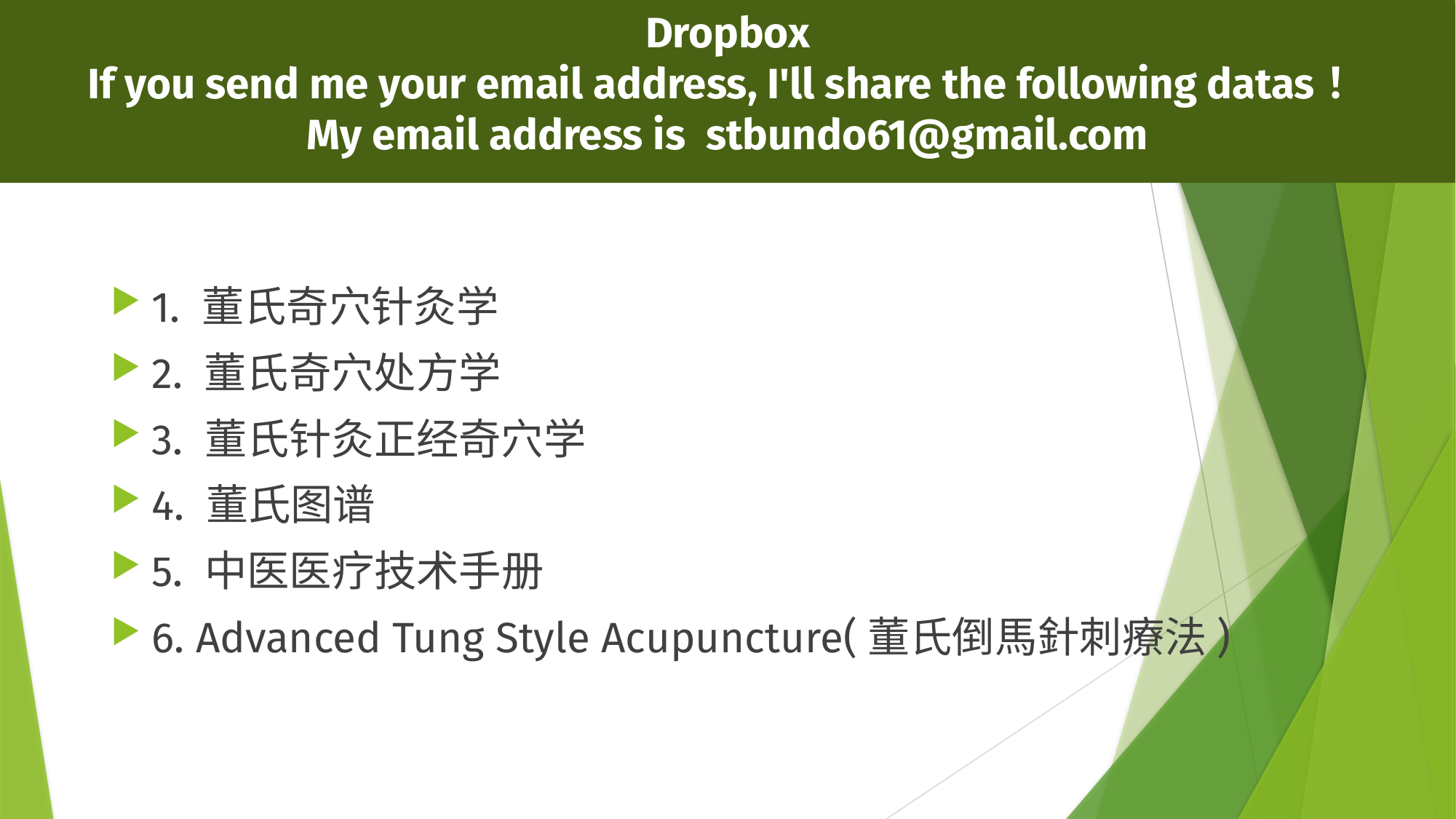

# Dropbox If you send me your email address, I'll share the following datas！ My email address is  stbundo61@gmail.com
1. 董氏奇穴针灸学
2. 董氏奇穴处方学
3. 董氏针灸正经奇穴学
4. 董氏图谱
5. 中医医疗技术手册
6. Advanced Tung Style Acupuncture(董氏倒馬針刺療法)